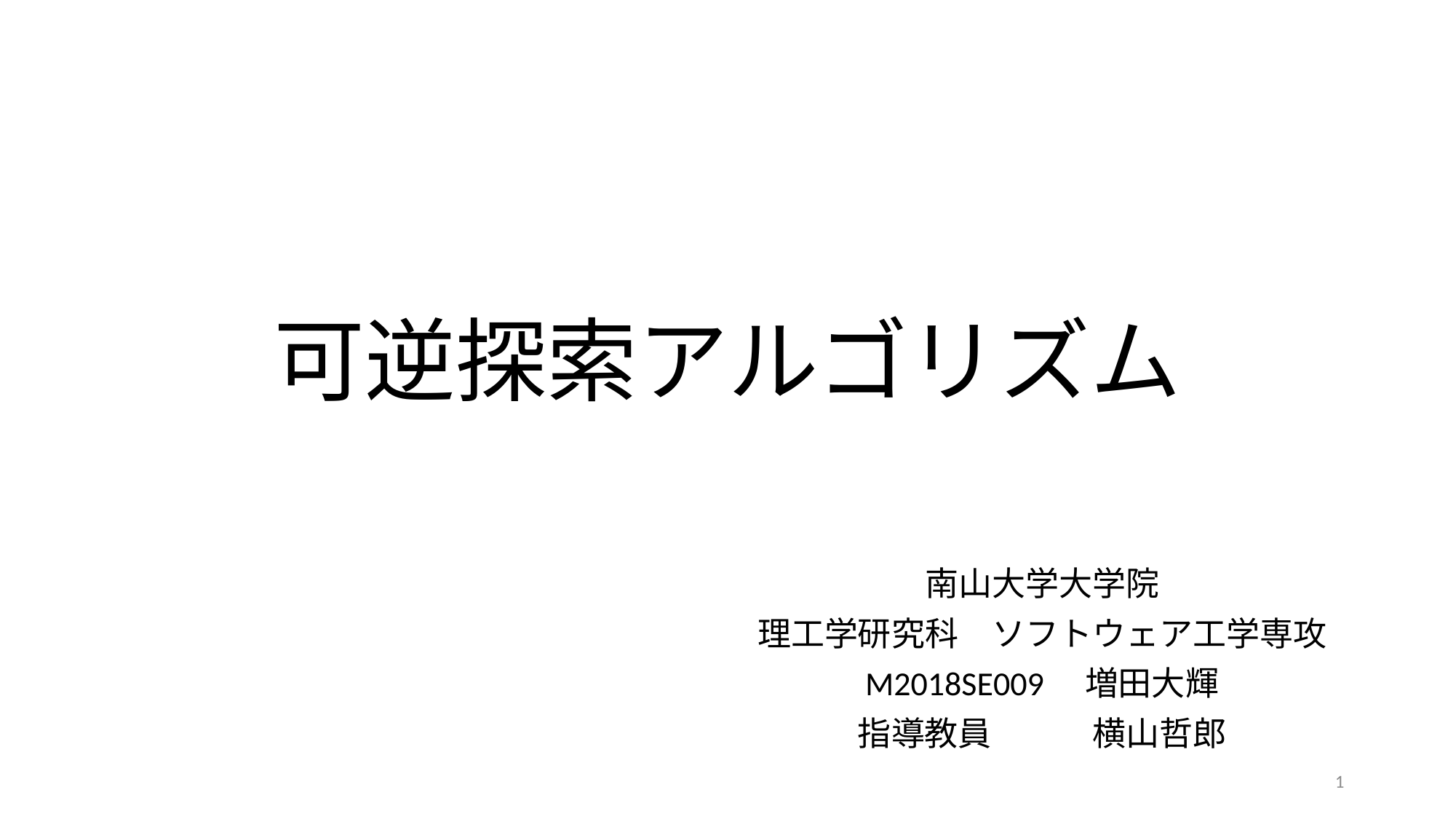

# 可逆探索アルゴリズム
南山大学大学院
理工学研究科　ソフトウェア工学専攻
M2018SE009　増田大輝
指導教員　　　横山哲郎
1